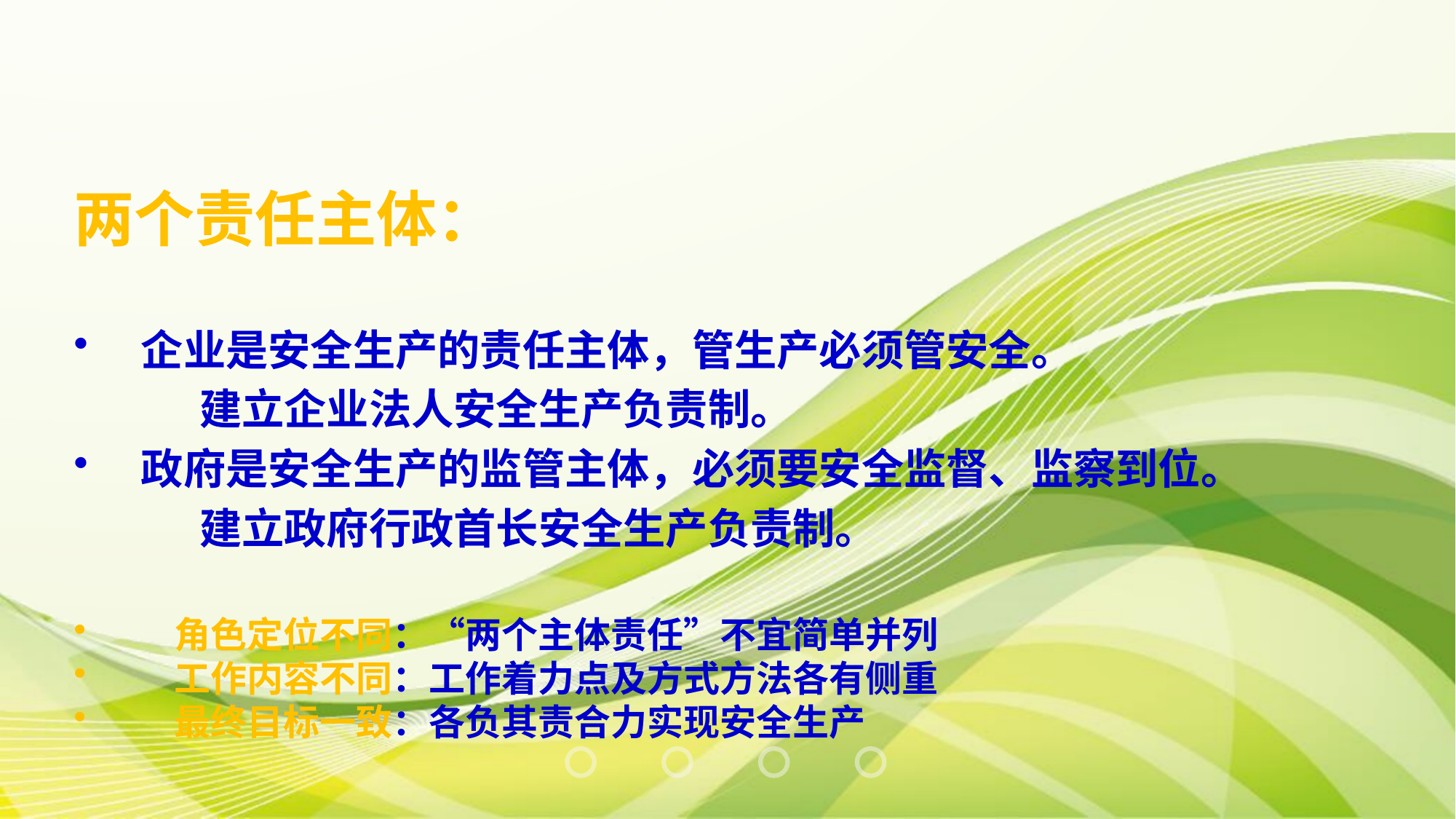

两个责任主体：

企业是安全生产的责任主体，管生产必须管安全。
            建立企业法人安全生产负责制。
政府是安全生产的监管主体，必须要安全监督、监察到位。
            建立政府行政首长安全生产负责制。

   角色定位不同：“两个主体责任”不宜简单并列
   工作内容不同：工作着力点及方式方法各有侧重
   最终目标一致：各负其责合力实现安全生产